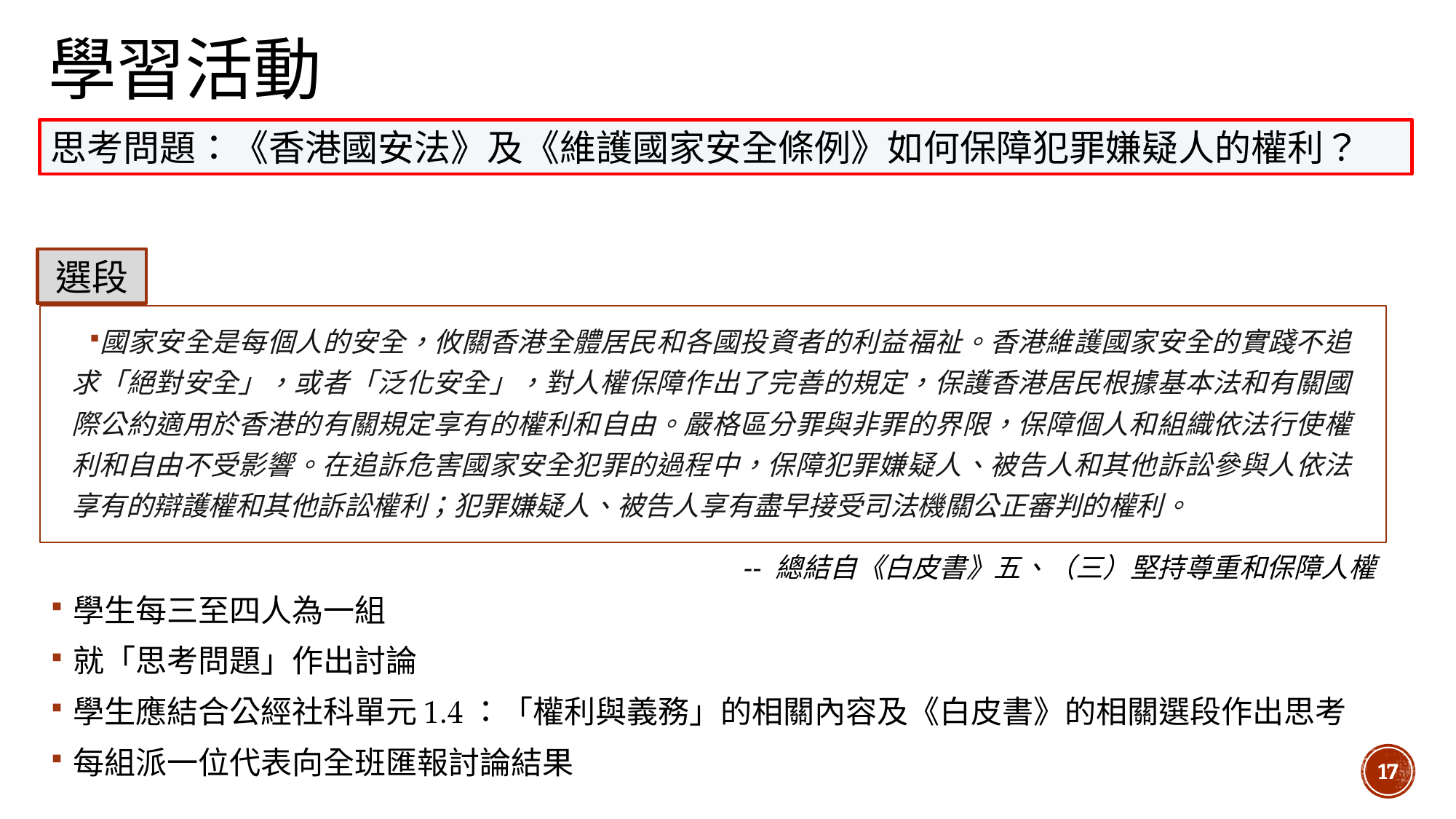

# 學習活動
思考問題：《香港國安法》及《維護國家安全條例》如何保障犯罪嫌疑人的權利？
選段

國家安全是每個人的安全，攸關香港全體居民和各國投資者的利益福祉。香港維護國家安全的實踐不追求「絕對安全」，或者「泛化安全」，對人權保障作出了完善的規定，保護香港居民根據基本法和有關國際公約適用於香港的有關規定享有的權利和自由。嚴格區分罪與非罪的界限，保障個人和組織依法行使權利和自由不受影響。在追訴危害國家安全犯罪的過程中，保障犯罪嫌疑人、被告人和其他訴訟參與人依法享有的辯護權和其他訴訟權利；犯罪嫌疑人、被告人享有盡早接受司法機關公正審判的權利。
-- 總結自《白皮書》五、（三）堅持尊重和保障人權
學生每三至四人為一組
就「思考問題」作出討論
學生應結合公經社科單元1.4：「權利與義務」的相關內容及《白皮書》的相關選段作出思考
每組派一位代表向全班匯報討論結果

17